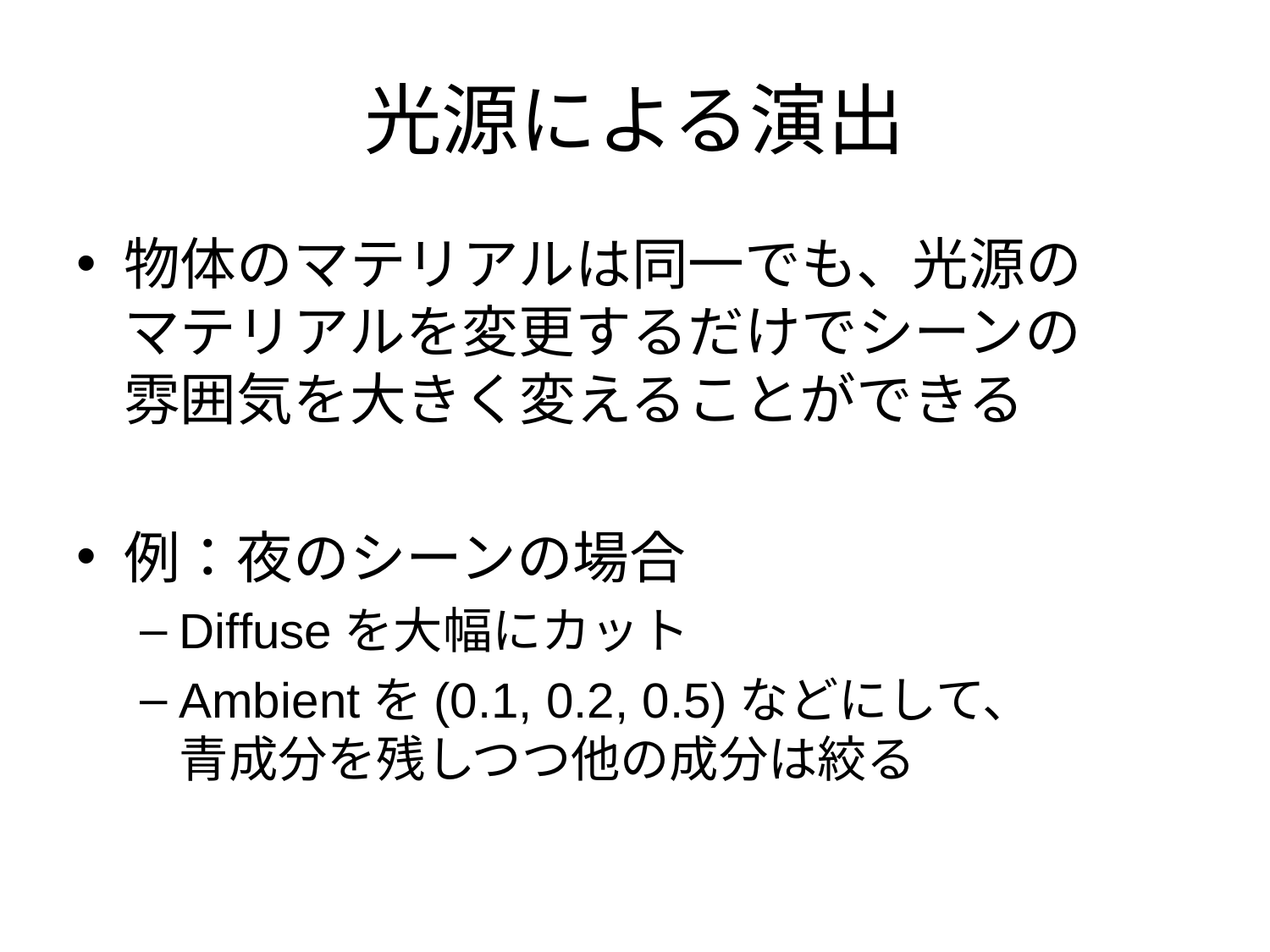

# 光源による演出
物体のマテリアルは同一でも、光源の
マテリアルを変更するだけでシーンの
雰囲気を大きく変えることができる

例：夜のシーンの場合
Diffuseを大幅にカット
Ambientを(0.1, 0.2, 0.5)などにして、
青成分を残しつつ他の成分は絞る